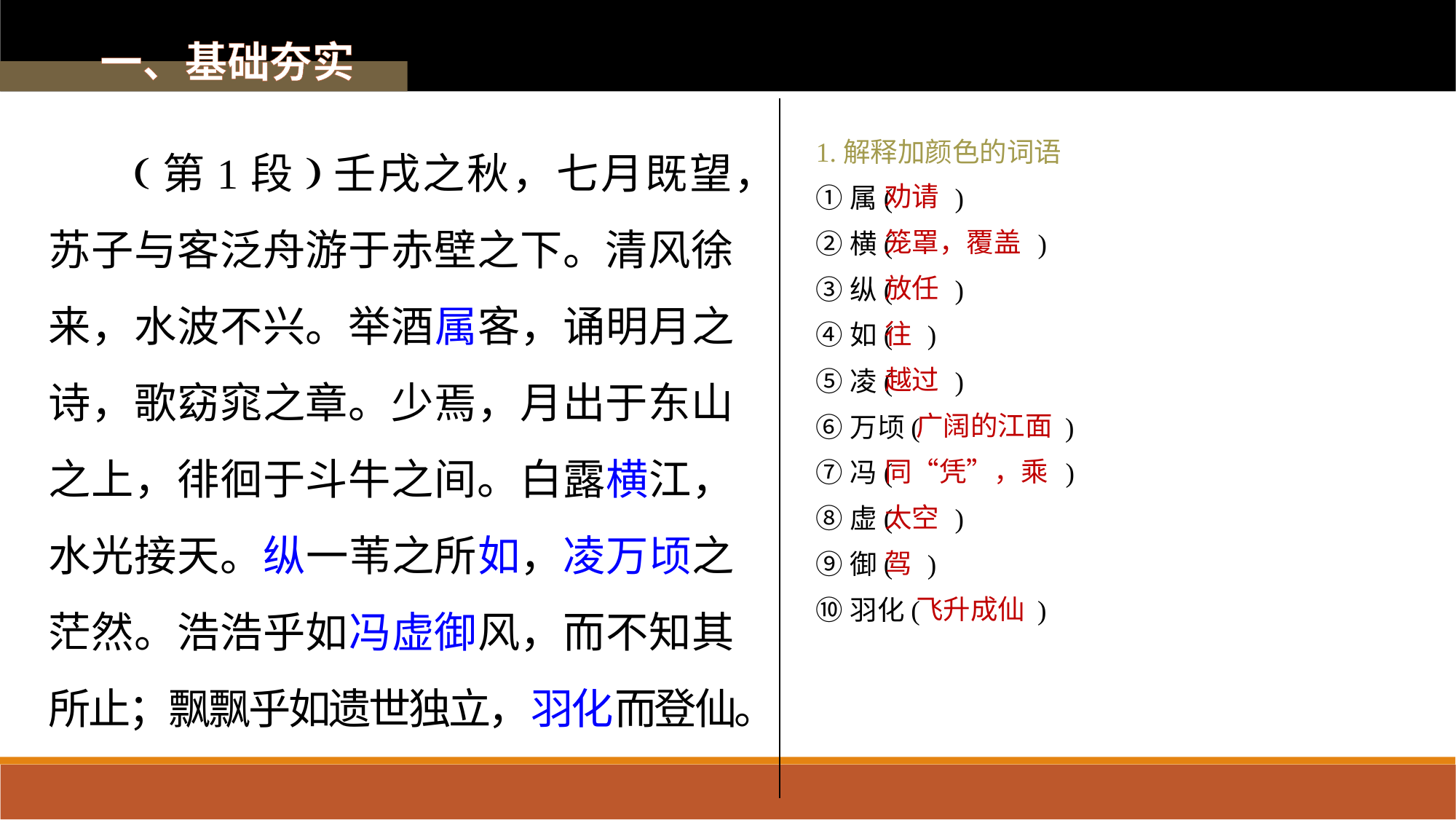

一、基础夯实

(第1段)壬戌之秋，七月既望，苏子与客泛舟游于赤壁之下。清风徐来，水波不兴。举酒属客，诵明月之诗，歌窈窕之章。少焉，月出于东山之上，徘徊于斗牛之间。白露横江，水光接天。纵一苇之所如，凌万顷之茫然。浩浩乎如冯虚御风，而不知其所止；飘飘乎如遗世独立，羽化而登仙。
1.解释加颜色的词语
①属(         )
②横(                     )
③纵(         )
④如(     )
⑤凌(         )
⑥万顷(                     )
⑦冯(                         )
⑧虚(         )
⑨御(     )
⑩羽化(                 )
劝请
笼罩，覆盖
放任
往
越过
    广阔的江面
同“凭”，乘
太空
驾
    飞升成仙